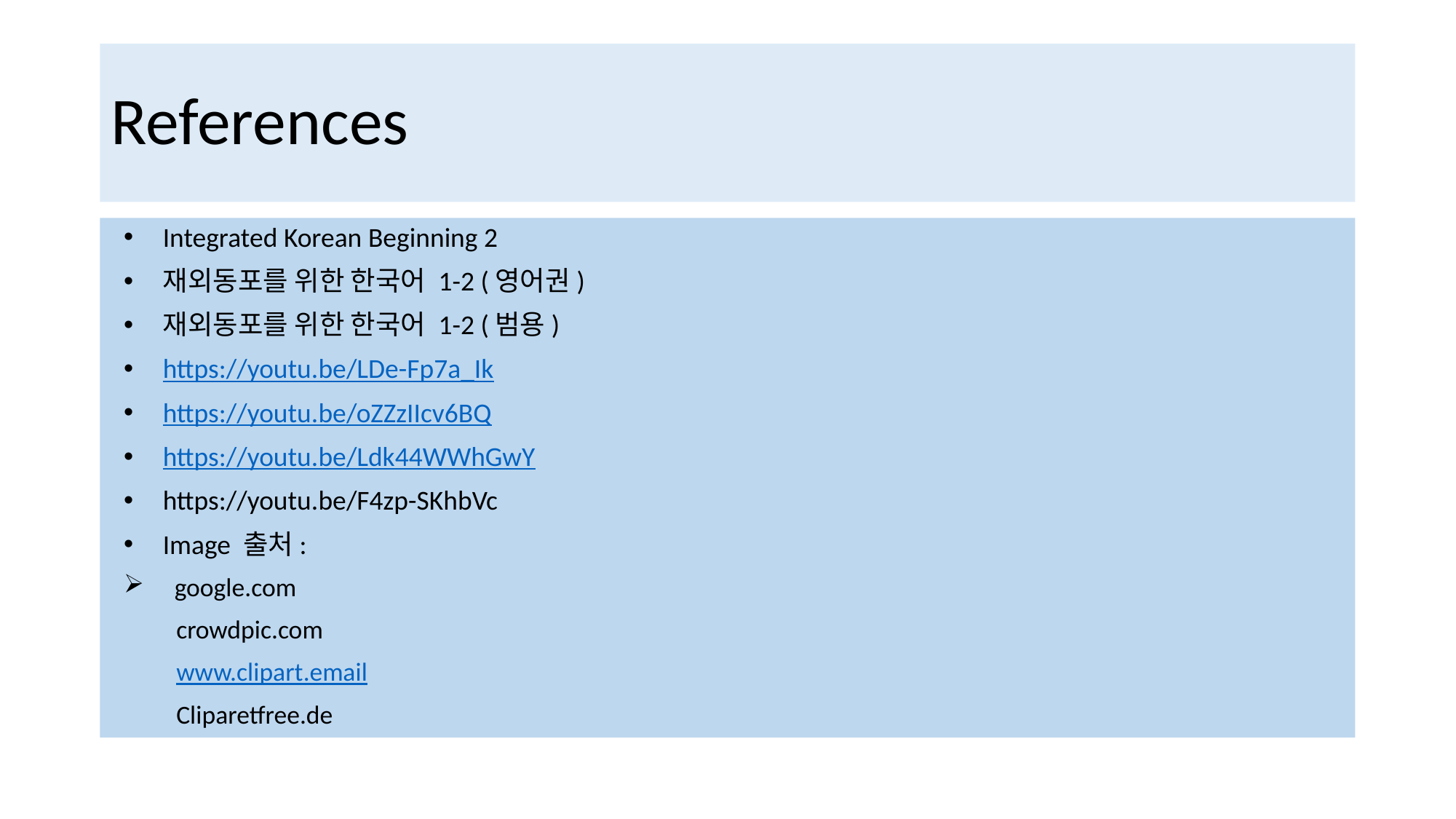

# References
Integrated Korean Beginning 2
재외동포를 위한 한국어 1-2 (영어권)
재외동포를 위한 한국어 1-2 (범용)
https://youtu.be/LDe-Fp7a_Ik
https://youtu.be/oZZzIIcv6BQ
https://youtu.be/Ldk44WWhGwY
https://youtu.be/F4zp-SKhbVc
Image 출처:
  google.com
         crowdpic.com
         www.clipart.email
         Cliparetfree.de